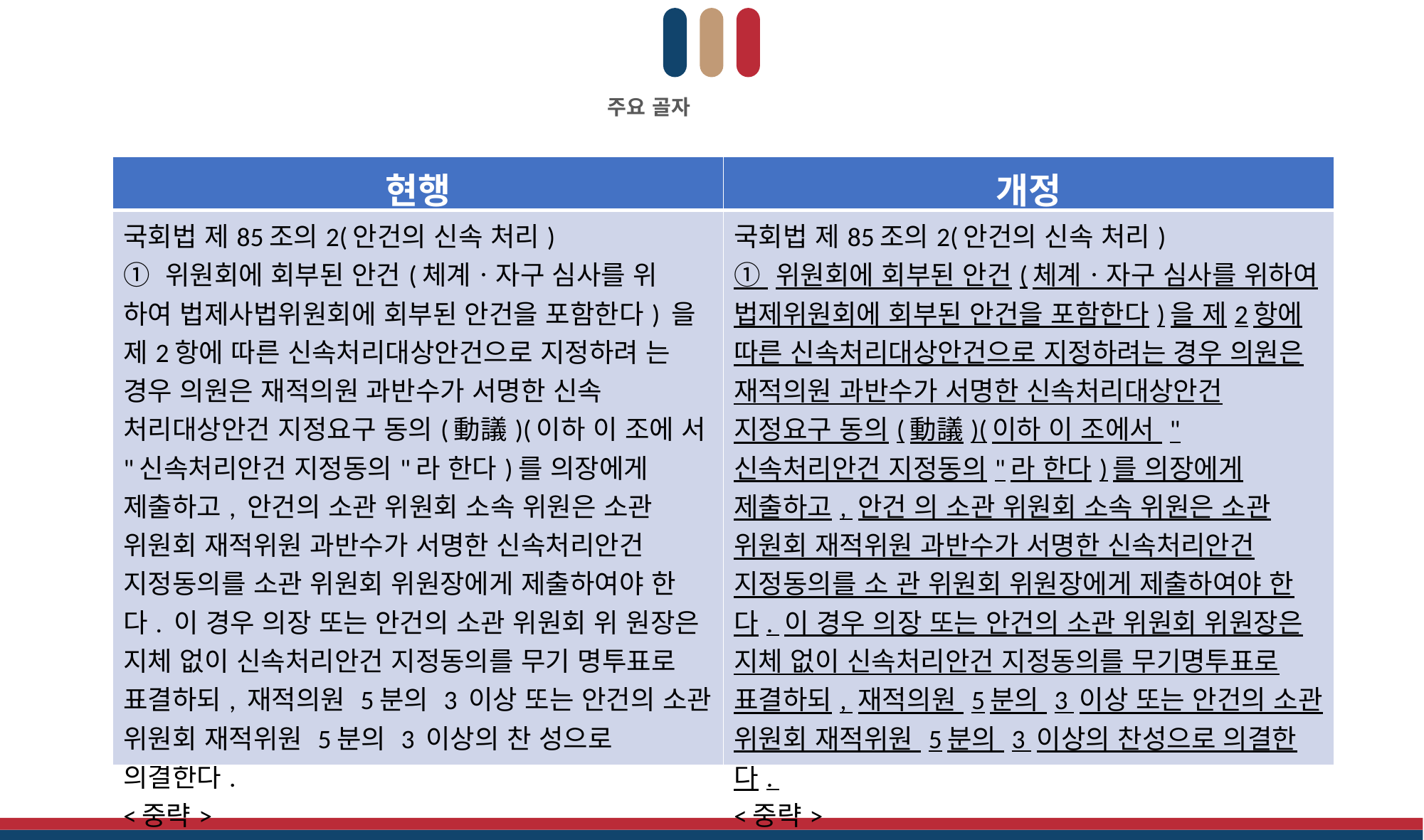

주요 골자

| 현행 | 개정 |
| --- | --- |
| 국회법 제85조의2(안건의 신속 처리) ① 위원회에 회부된 안건(체계ㆍ자구 심사를 위 하여 법제사법위원회에 회부된 안건을 포함한다) 을 제2항에 따른 신속처리대상안건으로 지정하려 는 경우 의원은 재적의원 과반수가 서명한 신속 처리대상안건 지정요구 동의(動議)(이하 이 조에 서 "신속처리안건 지정동의"라 한다)를 의장에게 제출하고, 안건의 소관 위원회 소속 위원은 소관 위원회 재적위원 과반수가 서명한 신속처리안건 지정동의를 소관 위원회 위원장에게 제출하여야 한다. 이 경우 의장 또는 안건의 소관 위원회 위 원장은 지체 없이 신속처리안건 지정동의를 무기 명투표로 표결하되, 재적의원 5분의 3 이상 또는 안건의 소관 위원회 재적위원 5분의 3 이상의 찬 성으로 의결한다. <중략> | 국회법 제85조의2(안건의 신속 처리) ① 위원회에 회부된 안건(체계ㆍ자구 심사를 위하여 법제위원회에 회부된 안건을 포함한다)을 제2항에 따른 신속처리대상안건으로 지정하려는 경우 의원은 재적의원 과반수가 서명한 신속처리대상안건 지정요구 동의(動議)(이하 이 조에서 "신속처리안건 지정동의"라 한다)를 의장에게 제출하고, 안건 의 소관 위원회 소속 위원은 소관 위원회 재적위원 과반수가 서명한 신속처리안건 지정동의를 소 관 위원회 위원장에게 제출하여야 한다. 이 경우 의장 또는 안건의 소관 위원회 위원장은 지체 없이 신속처리안건 지정동의를 무기명투표로 표결하되, 재적의원 5분의 3 이상 또는 안건의 소관 위원회 재적위원 5분의 3 이상의 찬성으로 의결한다. <중략> |